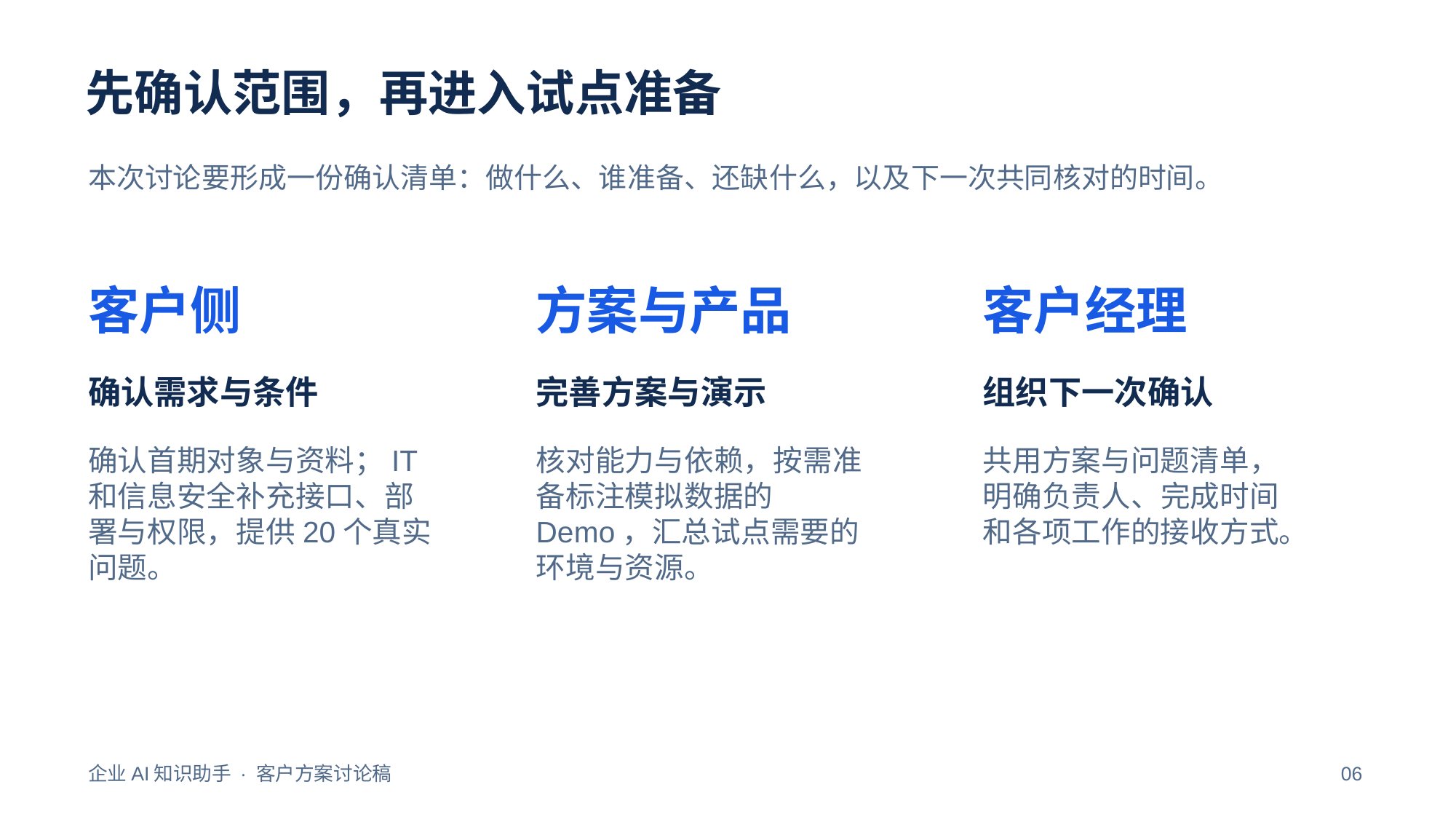

先确认范围，再进入试点准备
本次讨论要形成一份确认清单：做什么、谁准备、还缺什么，以及下一次共同核对的时间。
客户侧
方案与产品
客户经理
确认需求与条件
完善方案与演示
组织下一次确认
确认首期对象与资料；IT和信息安全补充接口、部署与权限，提供20个真实问题。
核对能力与依赖，按需准备标注模拟数据的Demo，汇总试点需要的环境与资源。
共用方案与问题清单，
明确负责人、完成时间
和各项工作的接收方式。
企业AI知识助手 · 客户方案讨论稿
06